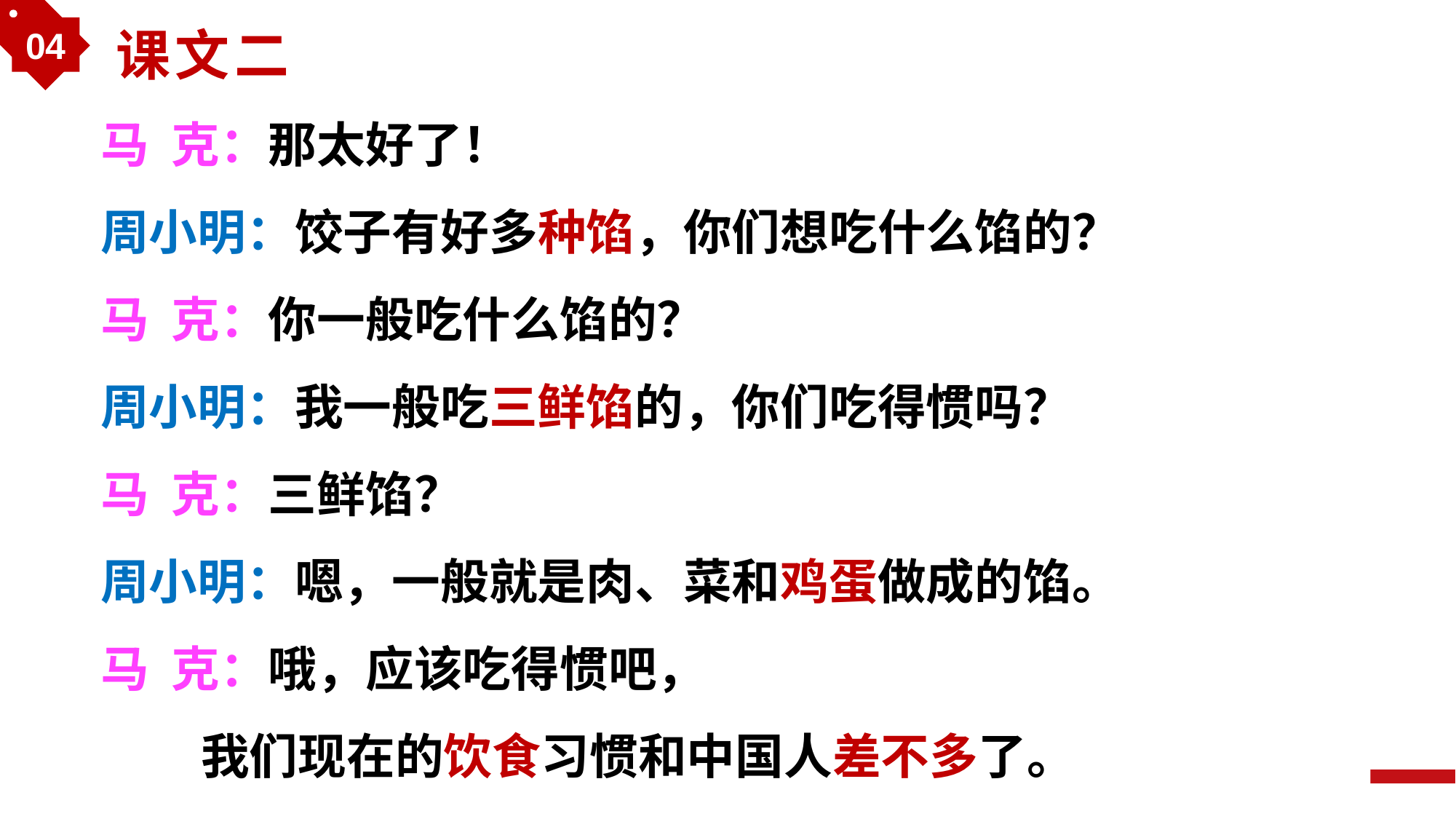

04
课文二
马  克：那太好了！
周小明：饺子有好多种馅，你们想吃什么馅的？
马  克：你一般吃什么馅的？
周小明：我一般吃三鲜馅的，你们吃得惯吗？
马  克：三鲜馅？
周小明：嗯，一般就是肉、菜和鸡蛋做成的馅。
马  克：哦，应该吃得惯吧，
        我们现在的饮食习惯和中国人差不多了。